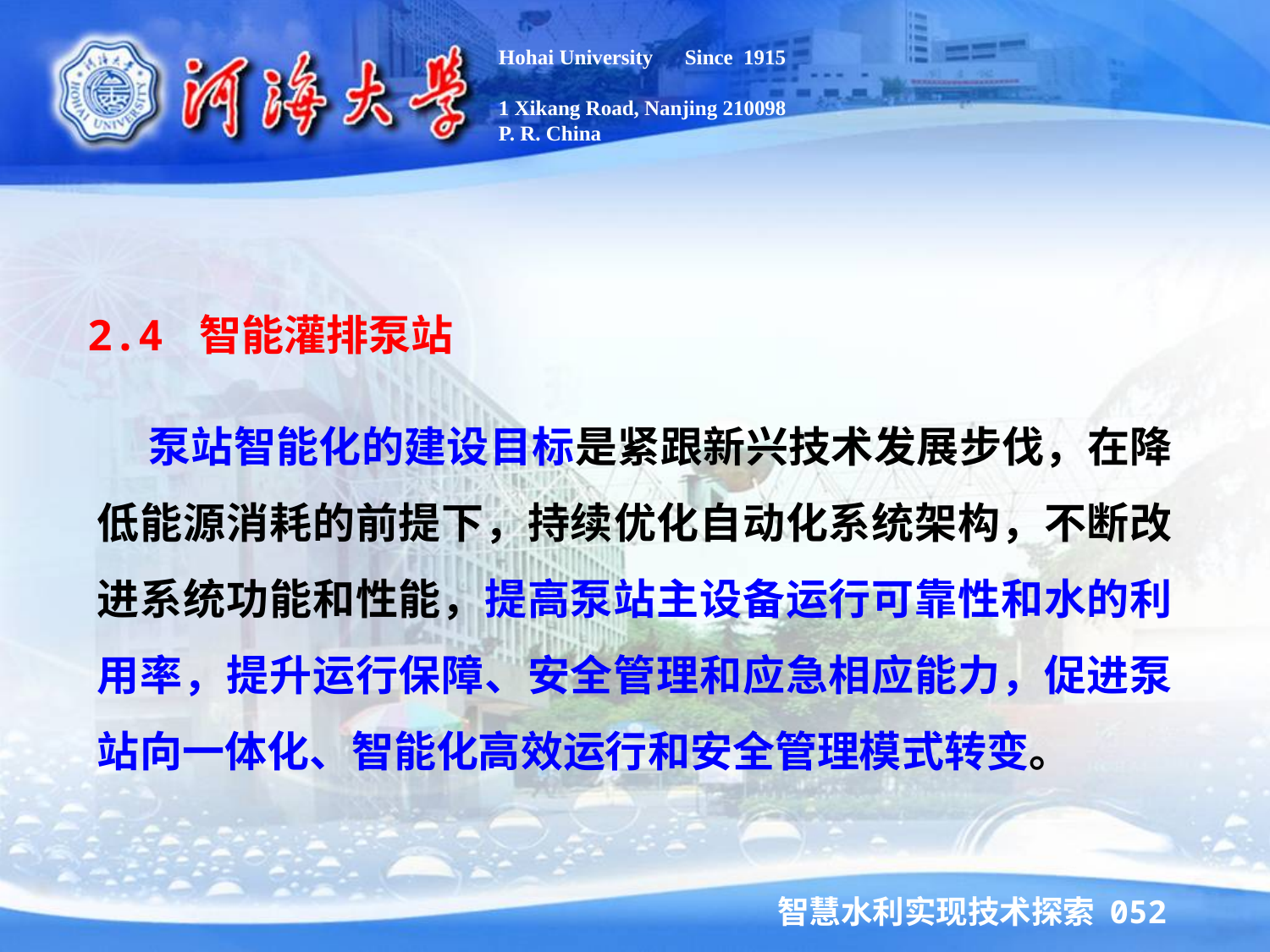

Hohai University      Since  1915
1 Xikang Road, Nanjing 210098
P. R. China
2.4 智能灌排泵站
     泵站智能化的建设目标是紧跟新兴技术发展步伐，在降低能源消耗的前提下，持续优化自动化系统架构，不断改进系统功能和性能，提高泵站主设备运行可靠性和水的利用率，提升运行保障、安全管理和应急相应能力，促进泵站向一体化、智能化高效运行和安全管理模式转变。
智慧水利实现技术探索 052